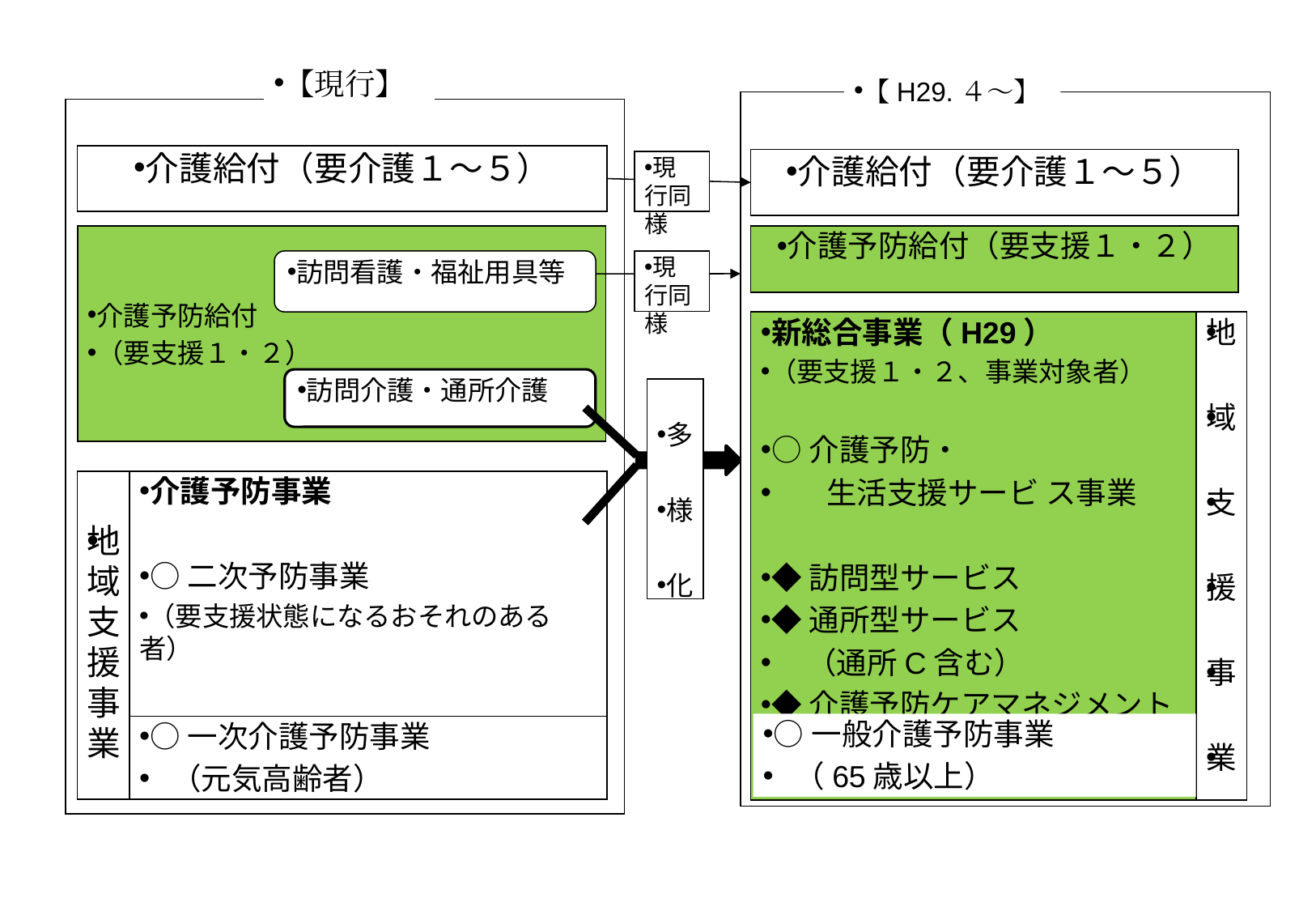

【H29.４～】

【現行】

介護給付（要介護１～５）

介護給付（要介護１～５）

現行同様

介護予防給付
（要支援１・２）

介護予防給付（要支援１・２）

訪問看護・福祉用具等

現行同様

新総合事業（H29）
（要支援１・２、事業対象者）

○介護予防・
       生活支援サービ ス事業

◆訪問型サービス
◆通所型サービス
    （通所C含む）
◆介護予防ケアマネジメント

地

域

支

援

事

業

訪問介護・通所介護

多

様

化

地域支援事業

介護予防事業

○二次予防事業
（要支援状態になるおそれのある者）

○一般介護予防事業
  （65歳以上）

○一次介護予防事業
  （元気高齢者）